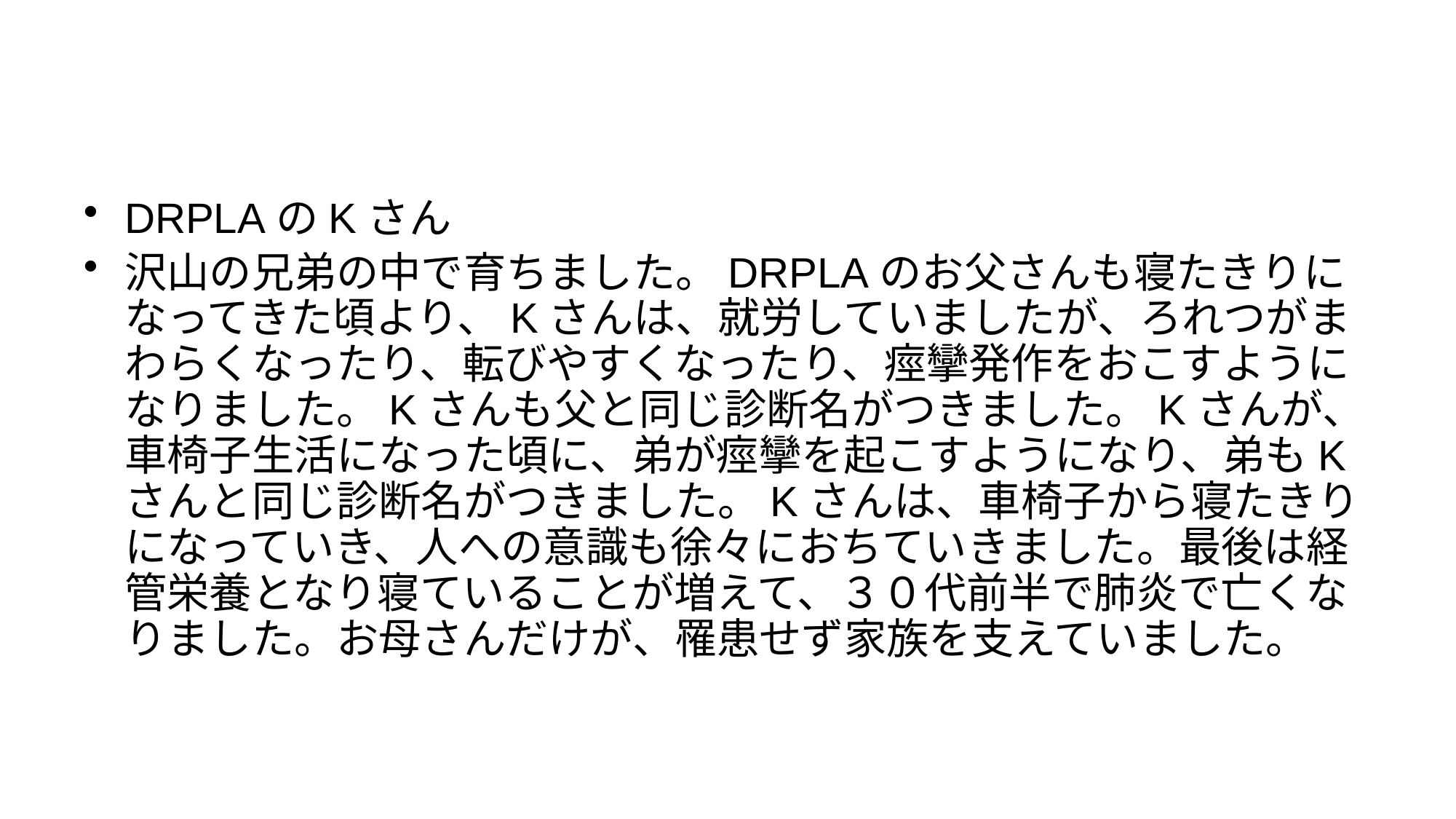

#
DRPLAのKさん
沢山の兄弟の中で育ちました。DRPLAのお父さんも寝たきりになってきた頃より、Kさんは、就労していましたが、ろれつがまわらくなったり、転びやすくなったり、痙攣発作をおこすようになりました。Kさんも父と同じ診断名がつきました。Kさんが、車椅子生活になった頃に、弟が痙攣を起こすようになり、弟もKさんと同じ診断名がつきました。Kさんは、車椅子から寝たきりになっていき、人への意識も徐々におちていきました。最後は経管栄養となり寝ていることが増えて、３０代前半で肺炎で亡くなりました。お母さんだけが、罹患せず家族を支えていました。